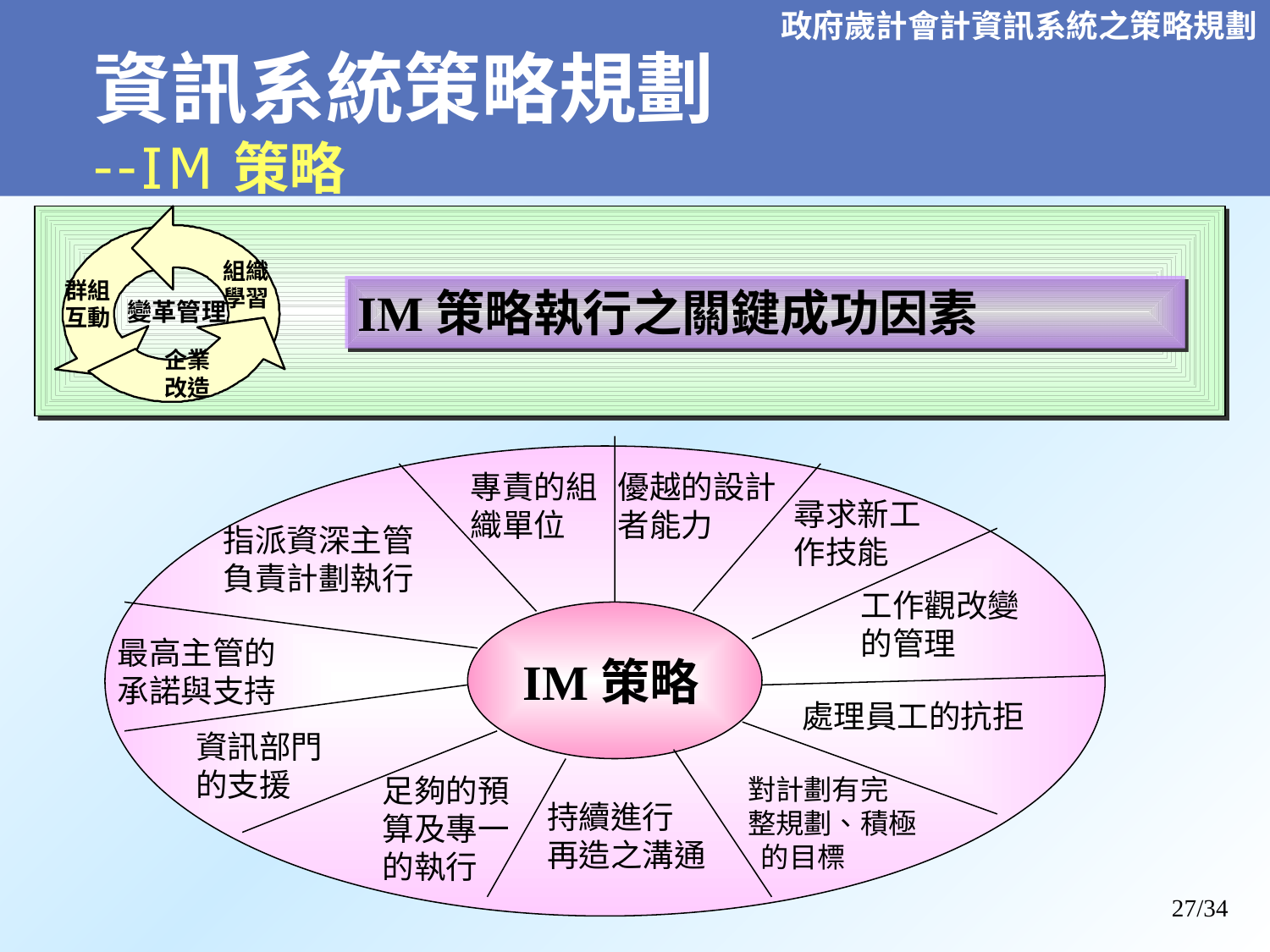

# 資訊系統策略規劃 --IM策略

組織
學習

  變革管理

群組
互動
IM策略執行之關鍵成功因素

企業
改造

專責的組
織單位
優越的設計
者能力

尋求新工
作技能
指派資深主管
負責計劃執行

工作觀改變
的管理

IM策略
最高主管的
承諾與支持

處理員工的抗拒
資訊部門
的支援

足夠的預
算及專一
的執行
對計劃有完
整規劃、積極
 的目標
持續進行
再造之溝通
27/34